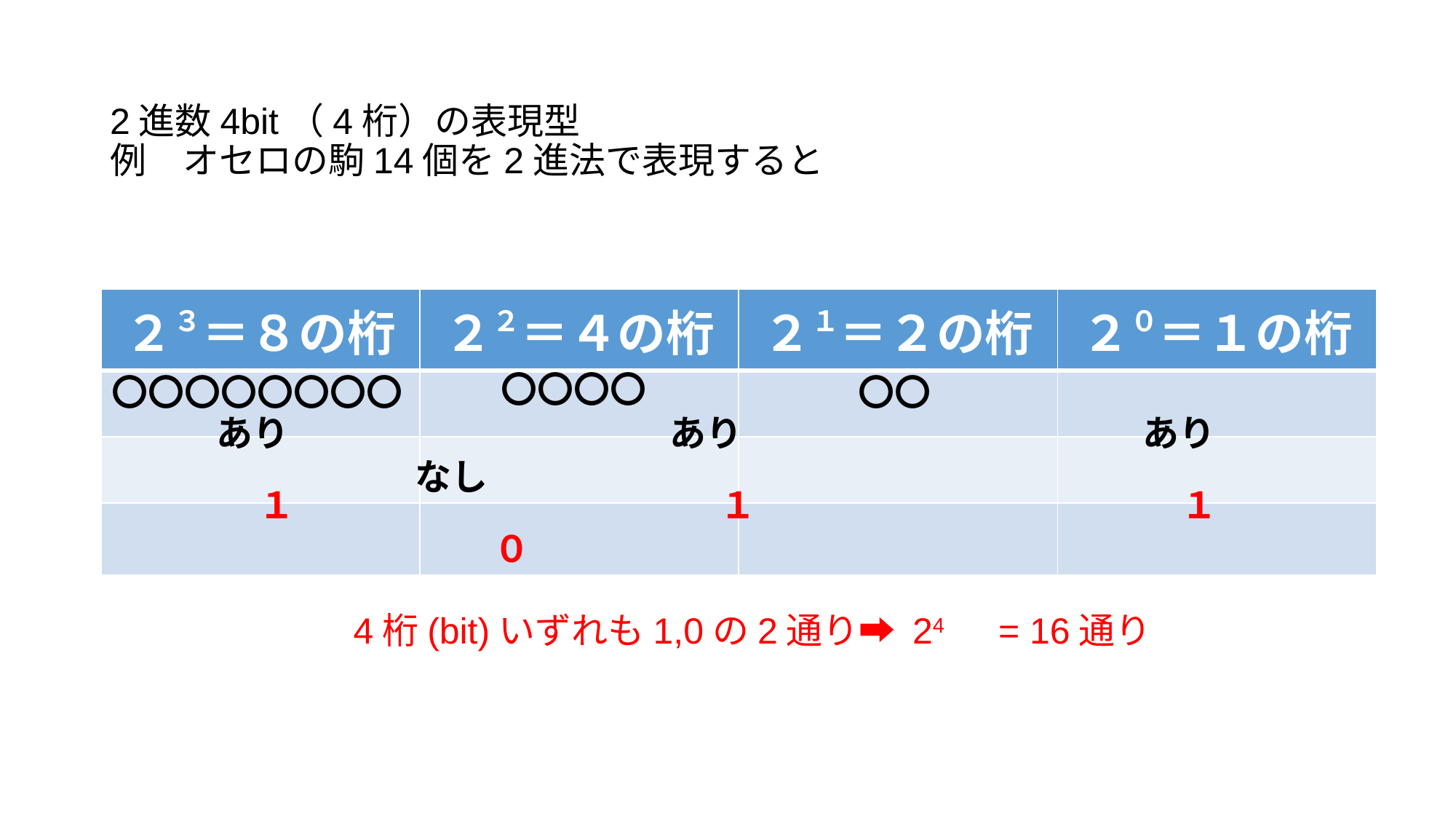

# 2進数4bit（4桁）の表現型 例　オセロの駒14個を2進法で表現すると
| ２３＝８の桁 | ２２＝４の桁 | ２１＝２の桁 | ２０＝１の桁 |
| --- | --- | --- | --- |
|  |  |  |  |
|  |  |  |  |
|  |  |  |  |
〇〇〇〇
〇〇
〇〇〇〇〇〇〇〇
あり　　　　　　 　　　　 あり　　　　　　　　　　　あり　　　　　  　　　なし
　１　　　　  　　　　　　　 １　   　　　　　　　　　　１　　　　　　　　　　  ０
4桁(bit)いずれも1,0の2通り➡ 24　= 16通り